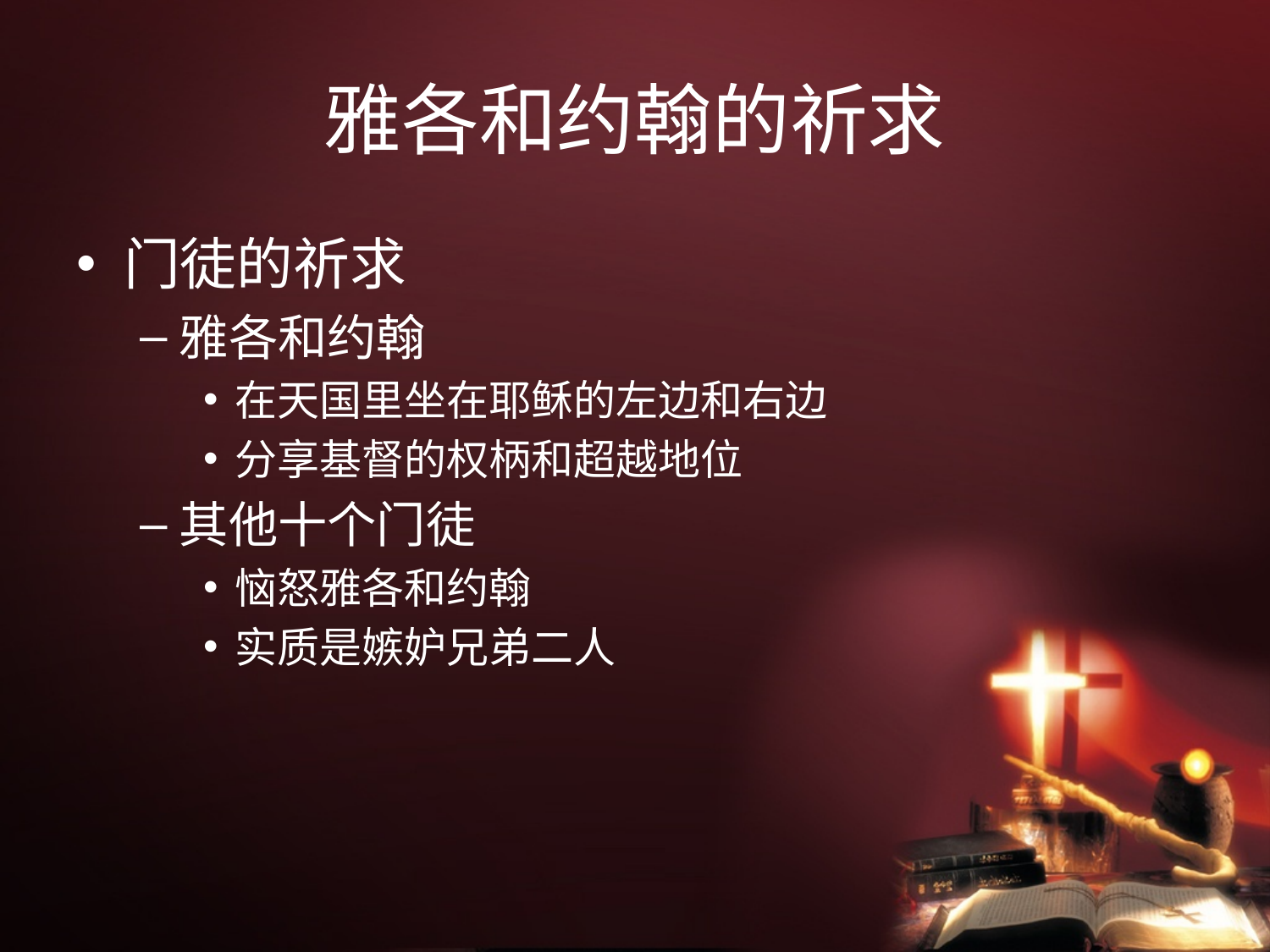

# 雅各和约翰的祈求
门徒的祈求
雅各和约翰
在天国里坐在耶稣的左边和右边
分享基督的权柄和超越地位
其他十个门徒
恼怒雅各和约翰
实质是嫉妒兄弟二人